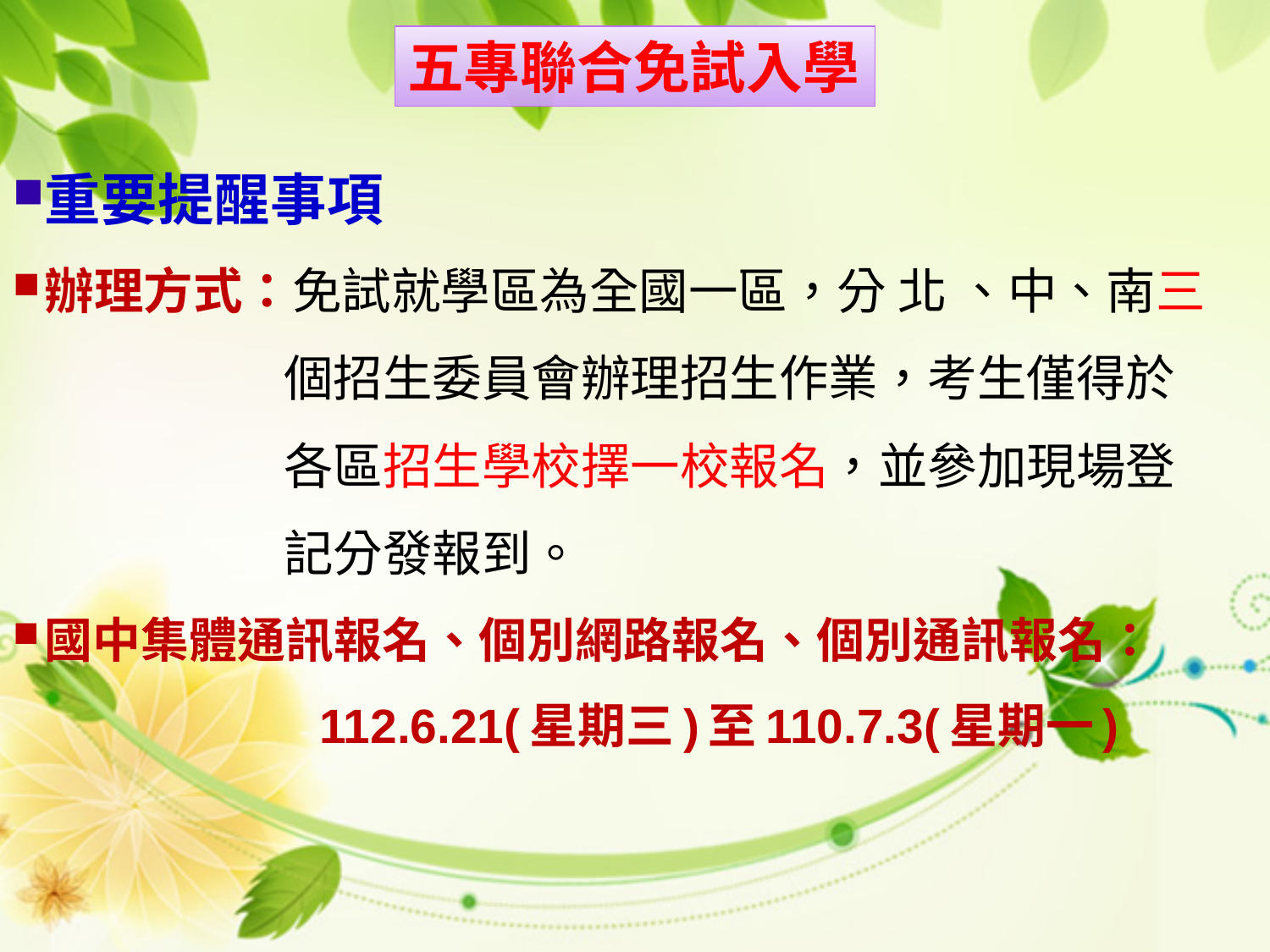

五專聯合免試入學
重要提醒事項
辦理方式：免試就學區為全國一區，分 北 、中、南三
                  個招生委員會辦理招生作業，考生僅得於
                  各區招生學校擇一校報名，並參加現場登
                  記分發報到。
國中集體通訊報名、個別網路報名、個別通訊報名：
                       112.6.21(星期三)至110.7.3(星期一)